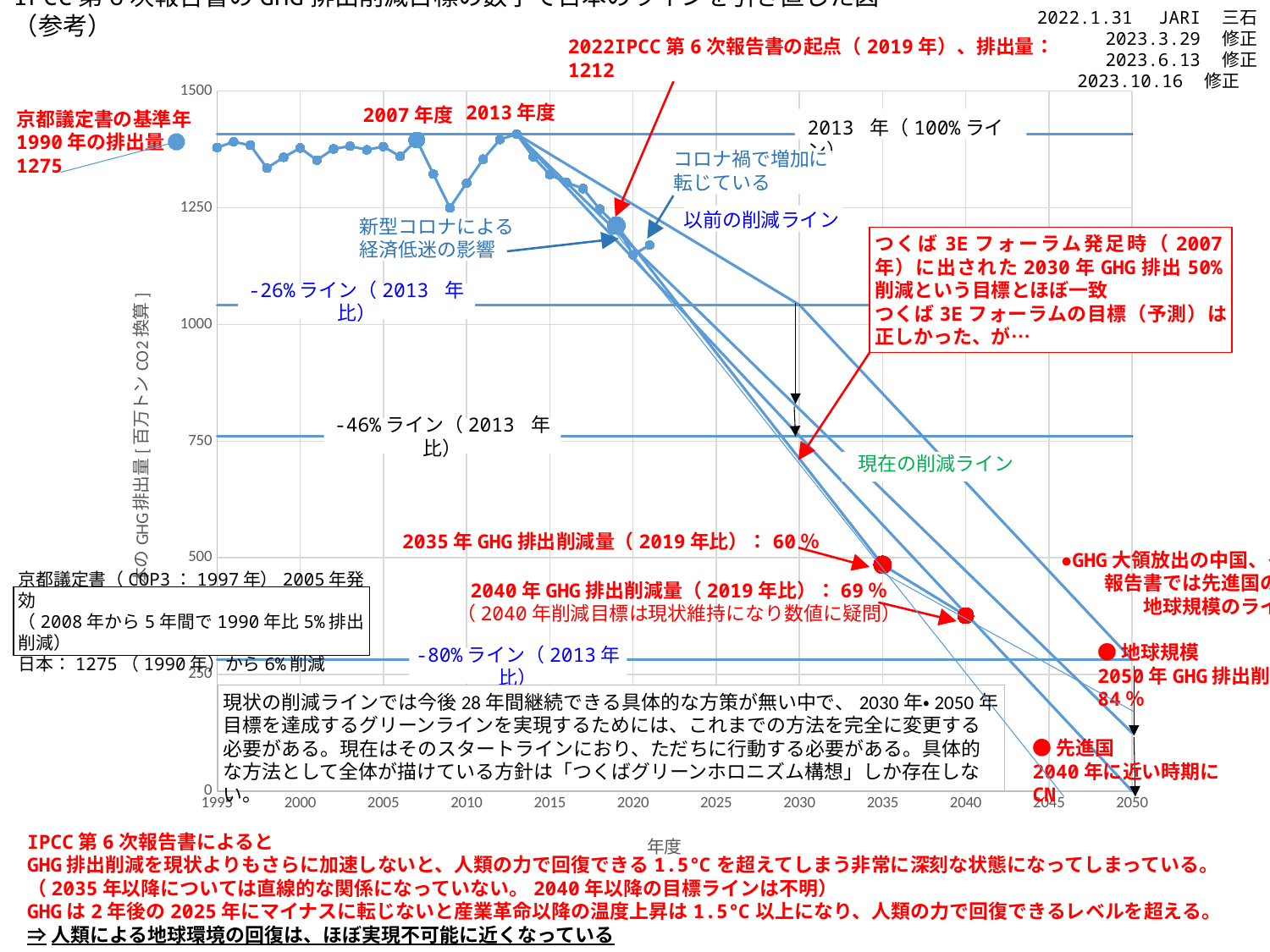

2022.1.31　JARI　三石
2023.3.29　修正
2023.6.13　修正
2023.10.16　修正
IPCC第6次報告書のGHG排出削減目標の数字で日本のラインを引き直した図（参考）
2022IPCC第6次報告書の起点（2019年）、排出量：1212

### Chart

| Category | 量 |
|---|---|
2013年度
2007年度
京都議定書の基準年1990年の排出量：1275
2013 年（100%ライン）
コロナ禍で増加に転じている
以前の削減ライン
新型コロナによる経済低迷の影響
つくば3Eフォーラム発足時（2007年）に出された2030年GHG排出50%削減という目標とほぼ一致
つくば3Eフォーラムの目標（予測）は正しかった、が…
-26%ライン（2013 年比）
-46%ライン（2013 年比）
現在の削減ライン
2035年GHG排出削減量（2019年比）：60％
●GHG大領放出の中国、インドはIPCC報告書では先進国のライン？
地球規模のライン？
2040年GHG排出削減量（2019年比）：69％
（2040年削減目標は現状維持になり数値に疑問）
京都議定書（COP3：1997年）2005年発効
（2008年から5年間で1990年比5%排出削減）
日本：1275（1990年）から6%削減
●地球規模
2050年GHG排出削減量（2019年比）：84％
-80%ライン（2013年比）
現状の削減ラインでは今後28年間継続できる具体的な方策が無い中で、2030年・2050年目標を達成するグリーンラインを実現するためには、これまでの方法を完全に変更する必要がある。現在はそのスタートラインにおり、ただちに行動する必要がある。具体的な方法として全体が描けている方針は「つくばグリーンホロニズム構想」しか存在しない。
●先進国
2040年に近い時期にCN
IPCC第6次報告書によると
GHG排出削減を現状よりもさらに加速しないと、人類の力で回復できる1.5℃を超えてしまう非常に深刻な状態になってしまっている。
（2035年以降については直線的な関係になっていない。2040年以降の目標ラインは不明）
GHGは2年後の2025年にマイナスに転じないと産業革命以降の温度上昇は1.5℃以上になり、人類の力で回復できるレベルを超える。
⇒人類による地球環境の回復は、ほぼ実現不可能に近くなっている